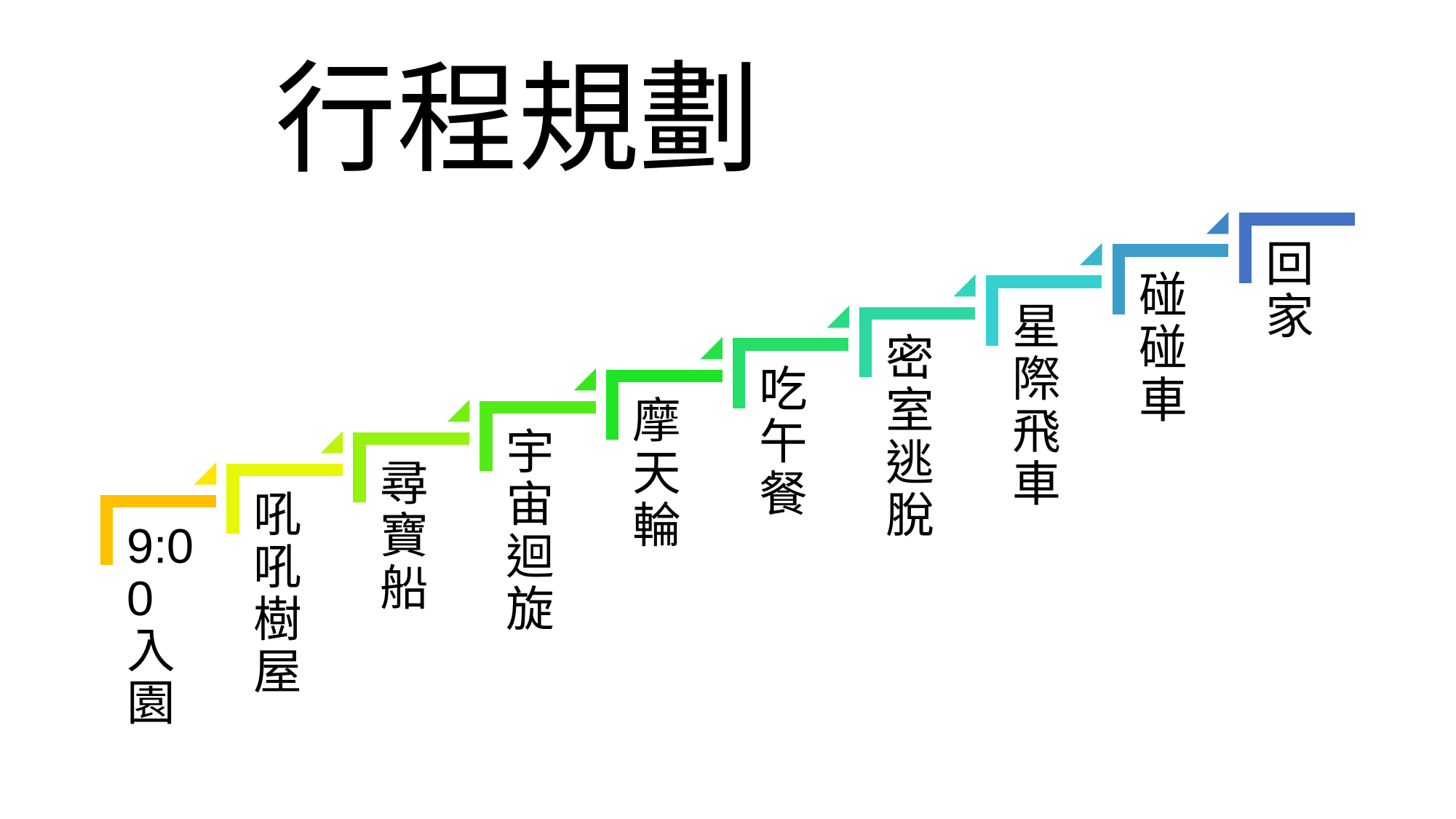

# 行程規劃
9:00入園
吼吼樹屋
尋寶船
宇宙迴旋
摩天輪
吃午餐
密室逃脫
星際飛車
碰碰車
回家